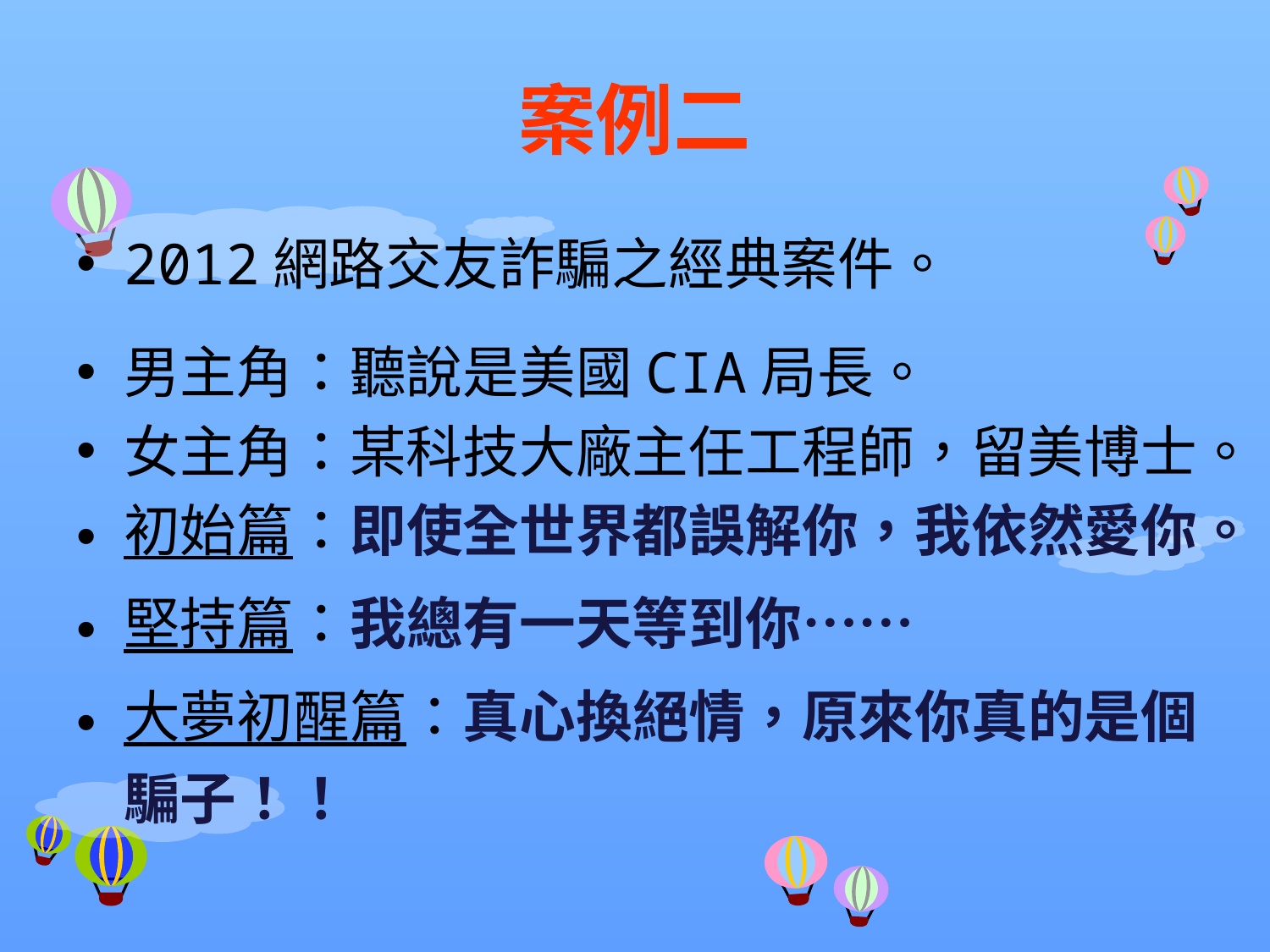

# 案例二
2012網路交友詐騙之經典案件。

男主角：聽說是美國CIA局長。
女主角：某科技大廠主任工程師，留美博士。
初始篇：即使全世界都誤解你，我依然愛你。
堅持篇：我總有一天等到你……
大夢初醒篇：真心換絕情，原來你真的是個騙子！！